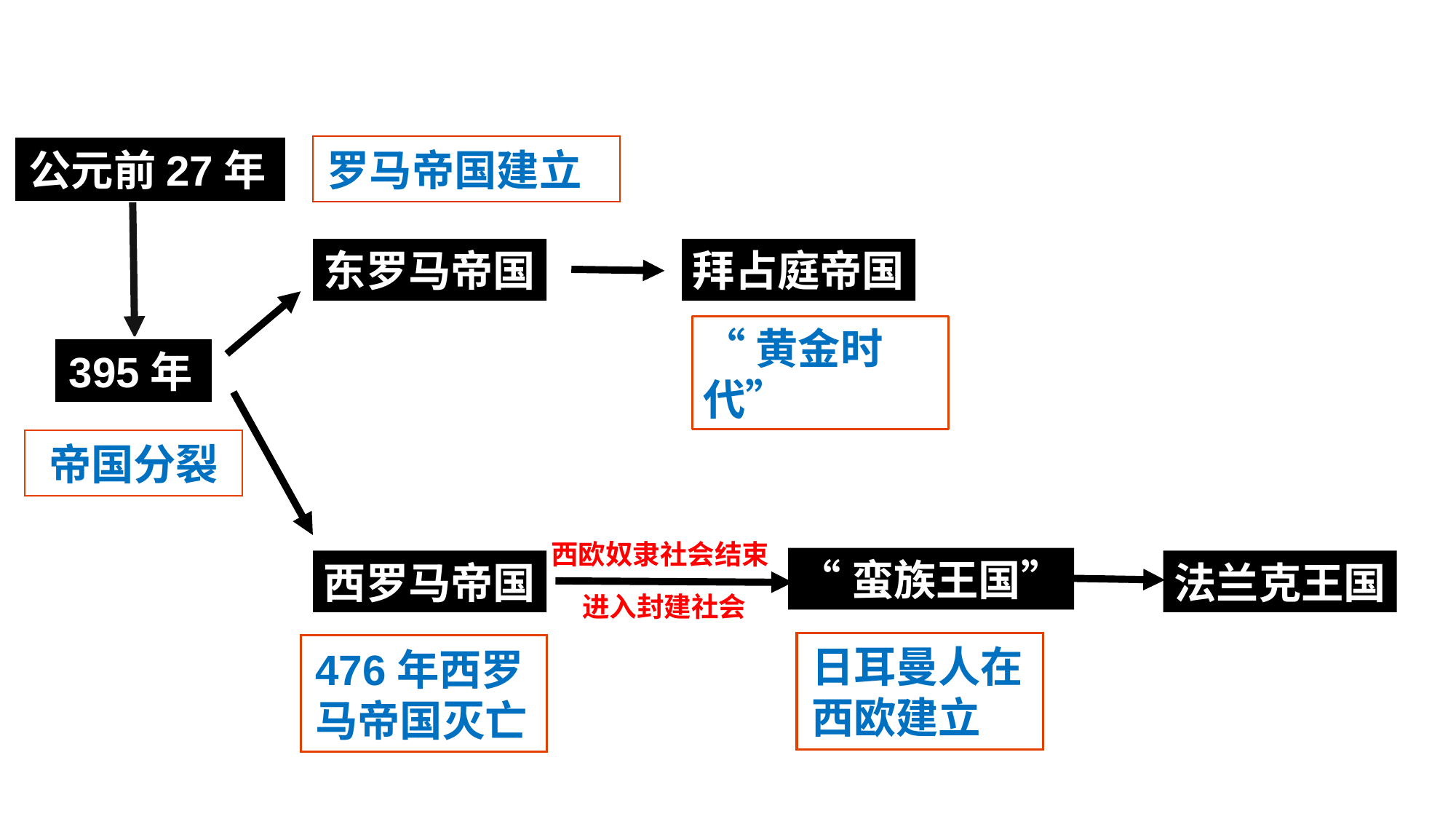

公元前27年
罗马帝国建立

东罗马帝国
拜占庭帝国

“黄金时代”
395年

帝国分裂

西欧奴隶社会结束

    进入封建社会

“蛮族王国”
西罗马帝国
法兰克王国
日耳曼人在西欧建立
476年西罗马帝国灭亡